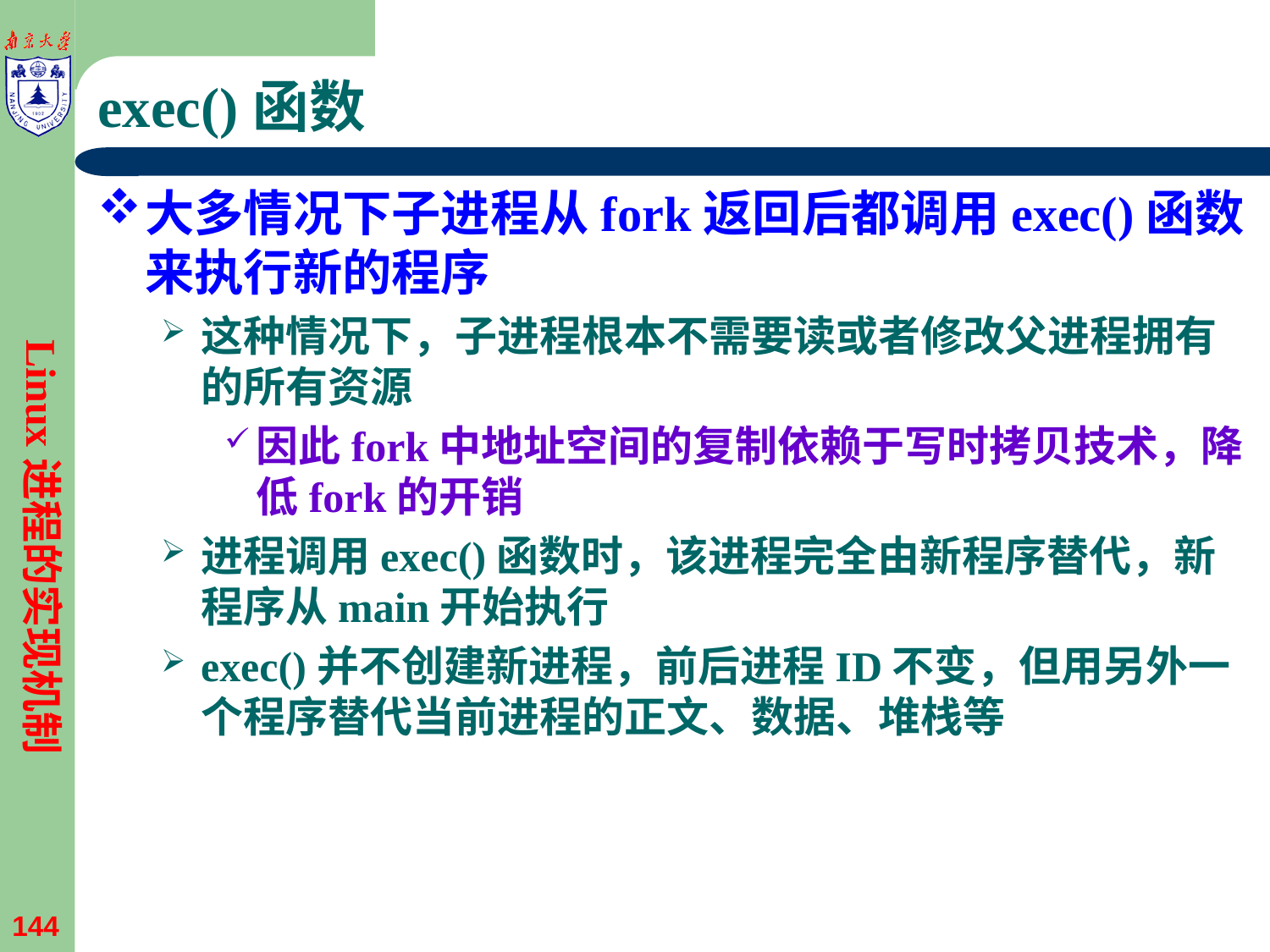

# exec()函数
大多情况下子进程从fork返回后都调用exec()函数来执行新的程序
这种情况下，子进程根本不需要读或者修改父进程拥有的所有资源
因此fork中地址空间的复制依赖于写时拷贝技术，降低fork的开销
进程调用exec()函数时，该进程完全由新程序替代，新程序从main开始执行
exec()并不创建新进程，前后进程ID不变，但用另外一个程序替代当前进程的正文、数据、堆栈等

Linux进程的实现机制
144